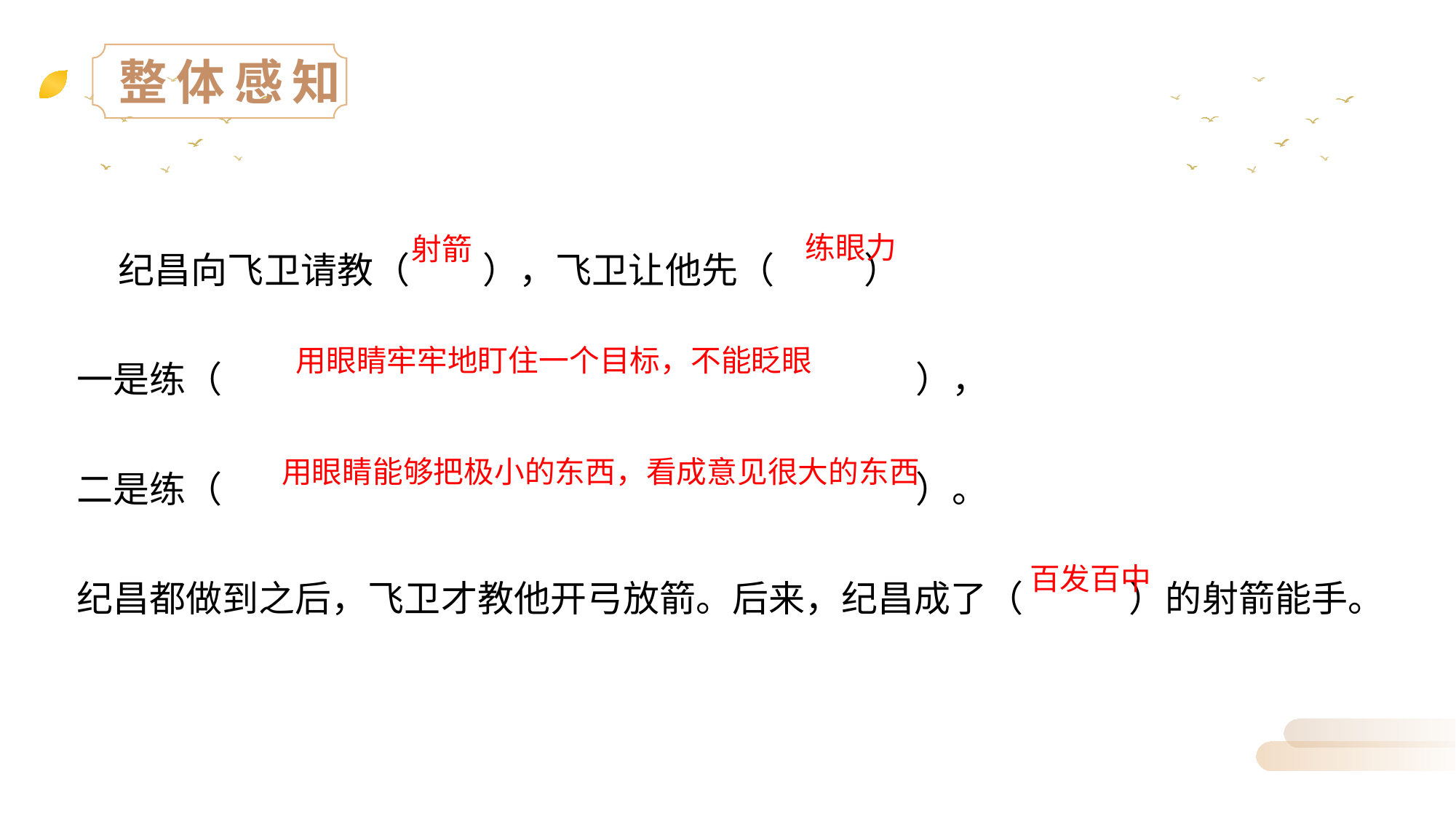

整体感知
    纪昌向飞卫请教（         ），飞卫让他先（           ）
一是练（                                                                                     ），
二是练（                                                                                     ）。
纪昌都做到之后，飞卫才教他开弓放箭。后来，纪昌成了（             ）的射箭能手。
练眼力
射箭
用眼睛牢牢地盯住一个目标，不能眨眼
用眼睛能够把极小的东西，看成意见很大的东西
百发百中